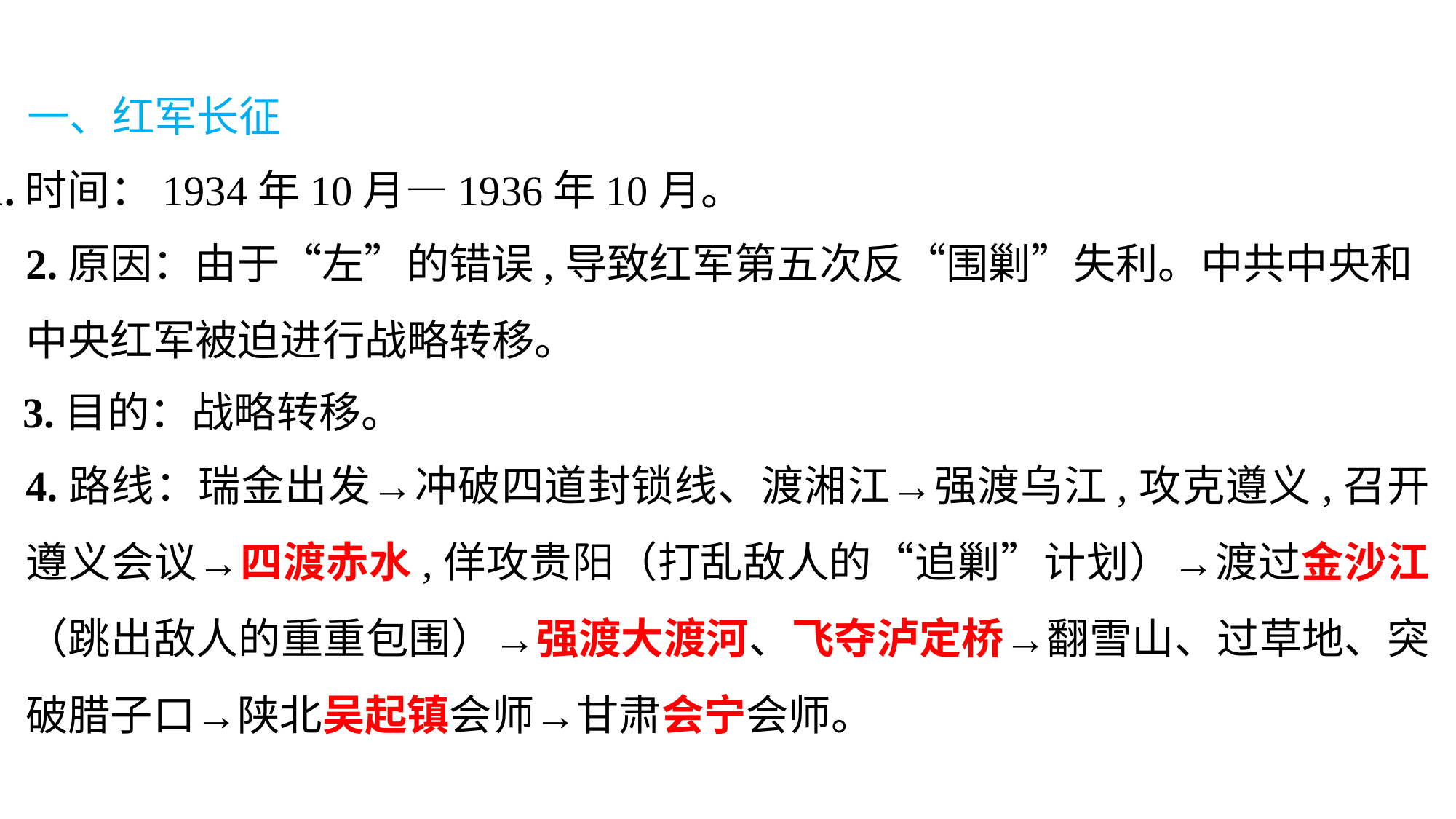

一、红军长征
1.时间：1934年10月—1936年10月。
2.原因：由于“左”的错误,导致红军第五次反“围剿”失利。中共中央和中央红军被迫进行战略转移。
3.目的：战略转移。
4.路线：瑞金出发→冲破四道封锁线、渡湘江→强渡乌江,攻克遵义,召开遵义会议→四渡赤水,佯攻贵阳（打乱敌人的“追剿”计划）→渡过金沙江（跳出敌人的重重包围）→强渡大渡河、飞夺泸定桥→翻雪山、过草地、突破腊子口→陕北吴起镇会师→甘肃会宁会师。